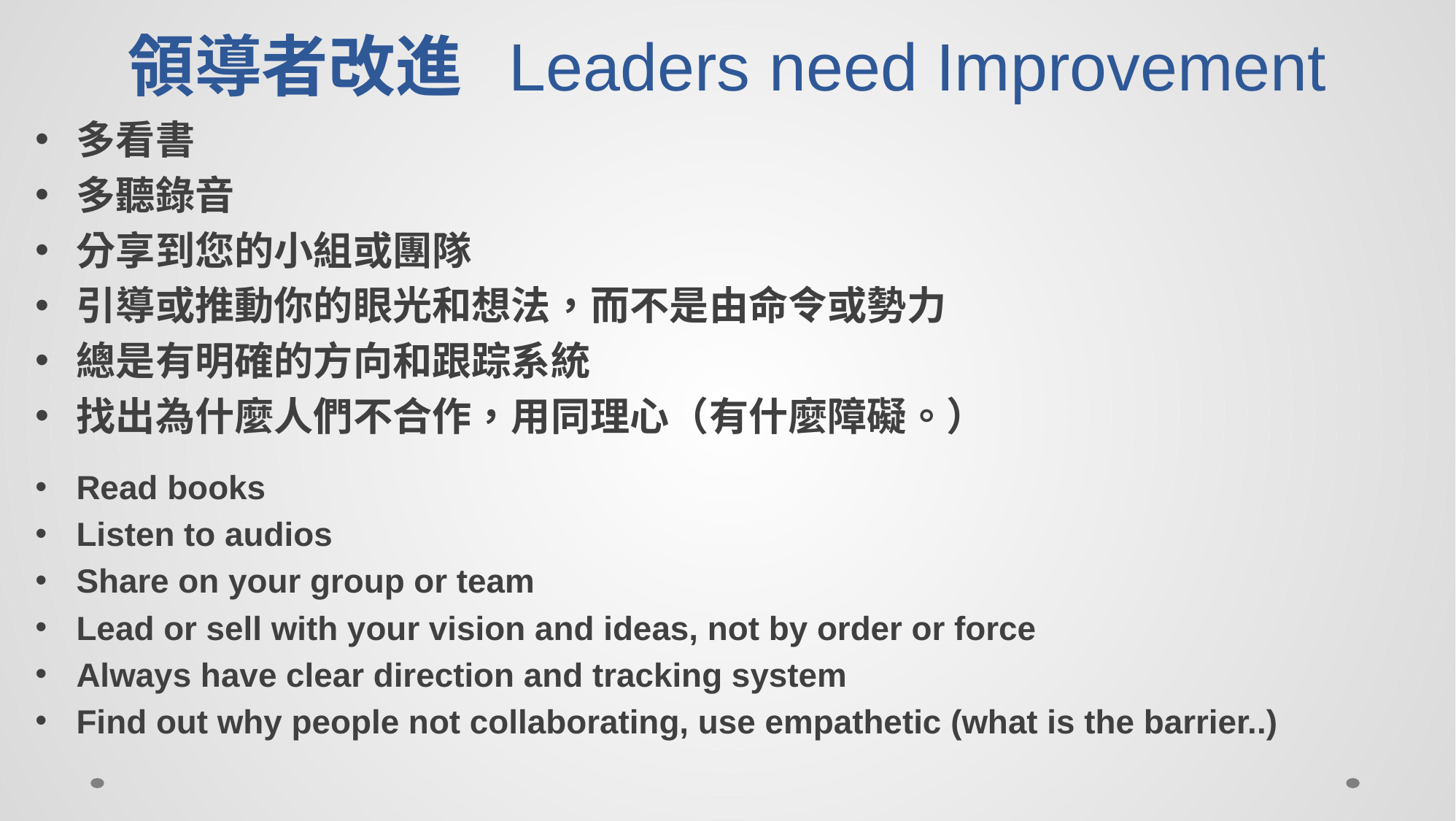

# 領導者改進  Leaders need Improvement
多看書
多聽錄音
分享到您的小組或團隊
引導或推動你的眼光和想法，而不是由命令或勢力
總是有明確的方向和跟踪系統
找出為什麼人們不合作，用同理心（有什麼障礙。）
Read books
Listen to audios
Share on your group or team
Lead or sell with your vision and ideas, not by order or force
Always have clear direction and tracking system
Find out why people not collaborating, use empathetic (what is the barrier..)